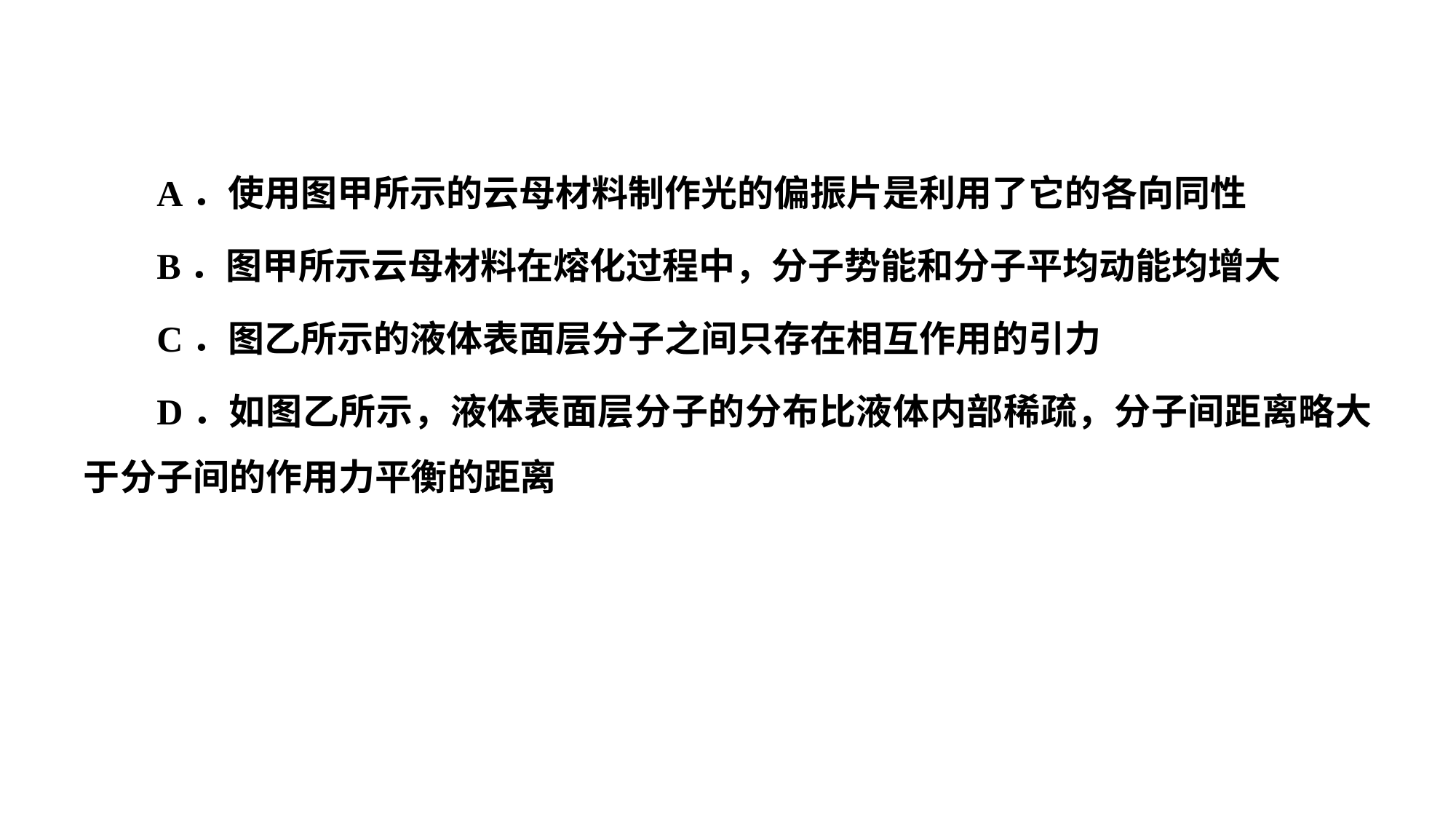

A．使用图甲所示的云母材料制作光的偏振片是利用了它的各向同性
B．图甲所示云母材料在熔化过程中，分子势能和分子平均动能均增大
C．图乙所示的液体表面层分子之间只存在相互作用的引力
D．如图乙所示，液体表面层分子的分布比液体内部稀疏，分子间距离略大于分子间的作用力平衡的距离